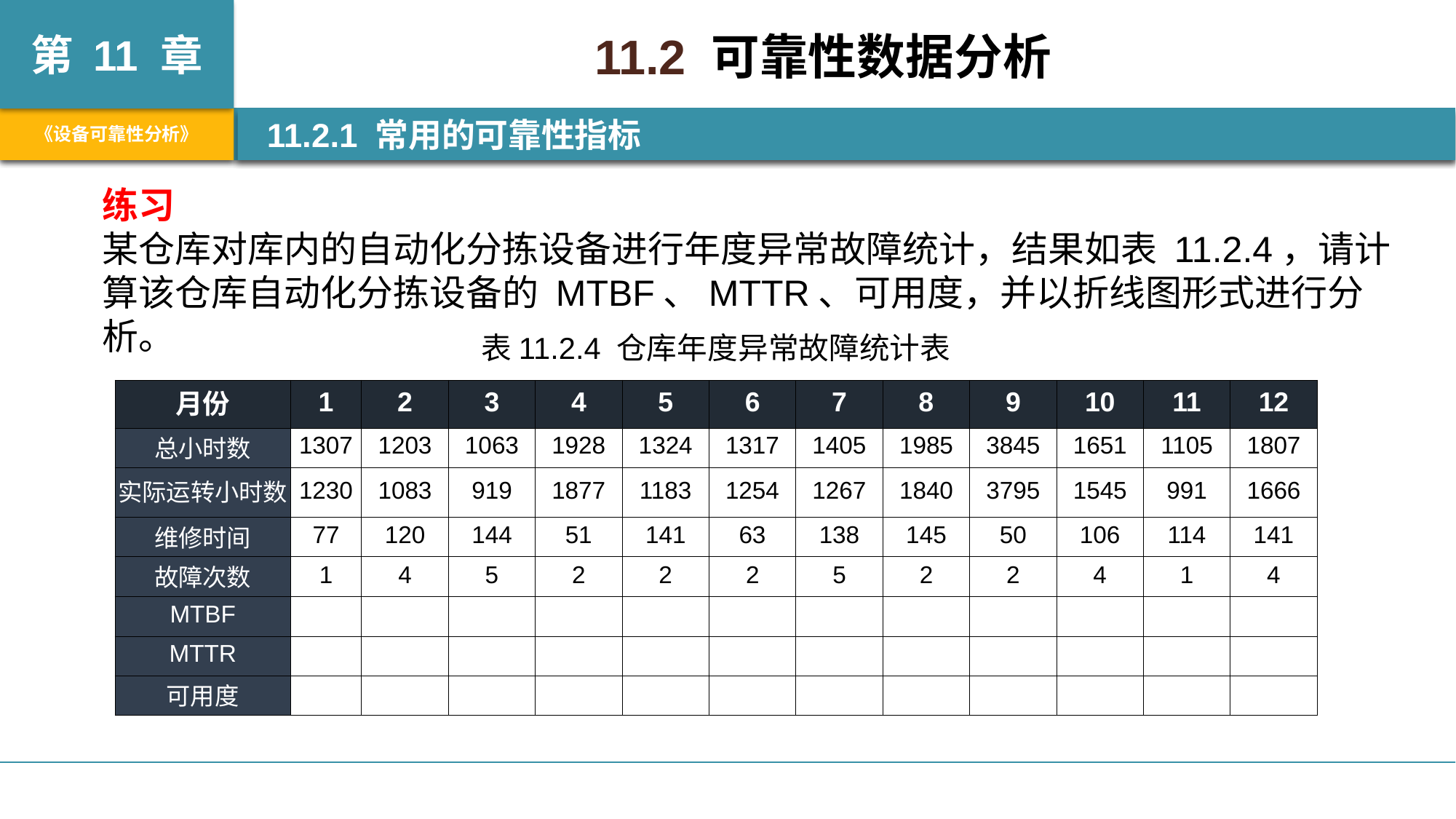

11.2 可靠性数据分析
  11.2.1 常用的可靠性指标
练习
某仓库对库内的自动化分拣设备进行年度异常故障统计，结果如表 11.2.4，请计算该仓库自动化分拣设备的 MTBF、MTTR、可用度，并以折线图形式进行分析。
表11.2.4 仓库年度异常故障统计表
| 月份 | 1 | 2 | 3 | 4 | 5 | 6 | 7 | 8 | 9 | 10 | 11 | 12 |
| --- | --- | --- | --- | --- | --- | --- | --- | --- | --- | --- | --- | --- |
| 总小时数 | 1307 | 1203 | 1063 | 1928 | 1324 | 1317 | 1405 | 1985 | 3845 | 1651 | 1105 | 1807 |
| 实际运转小时数 | 1230 | 1083 | 919 | 1877 | 1183 | 1254 | 1267 | 1840 | 3795 | 1545 | 991 | 1666 |
| 维修时间 | 77 | 120 | 144 | 51 | 141 | 63 | 138 | 145 | 50 | 106 | 114 | 141 |
| 故障次数 | 1 | 4 | 5 | 2 | 2 | 2 | 5 | 2 | 2 | 4 | 1 | 4 |
| MTBF |  |  |  |  |  |  |  |  |  |  |  |  |
| MTTR |  |  |  |  |  |  |  |  |  |  |  |  |
| 可用度 |  |  |  |  |  |  |  |  |  |  |  |  |